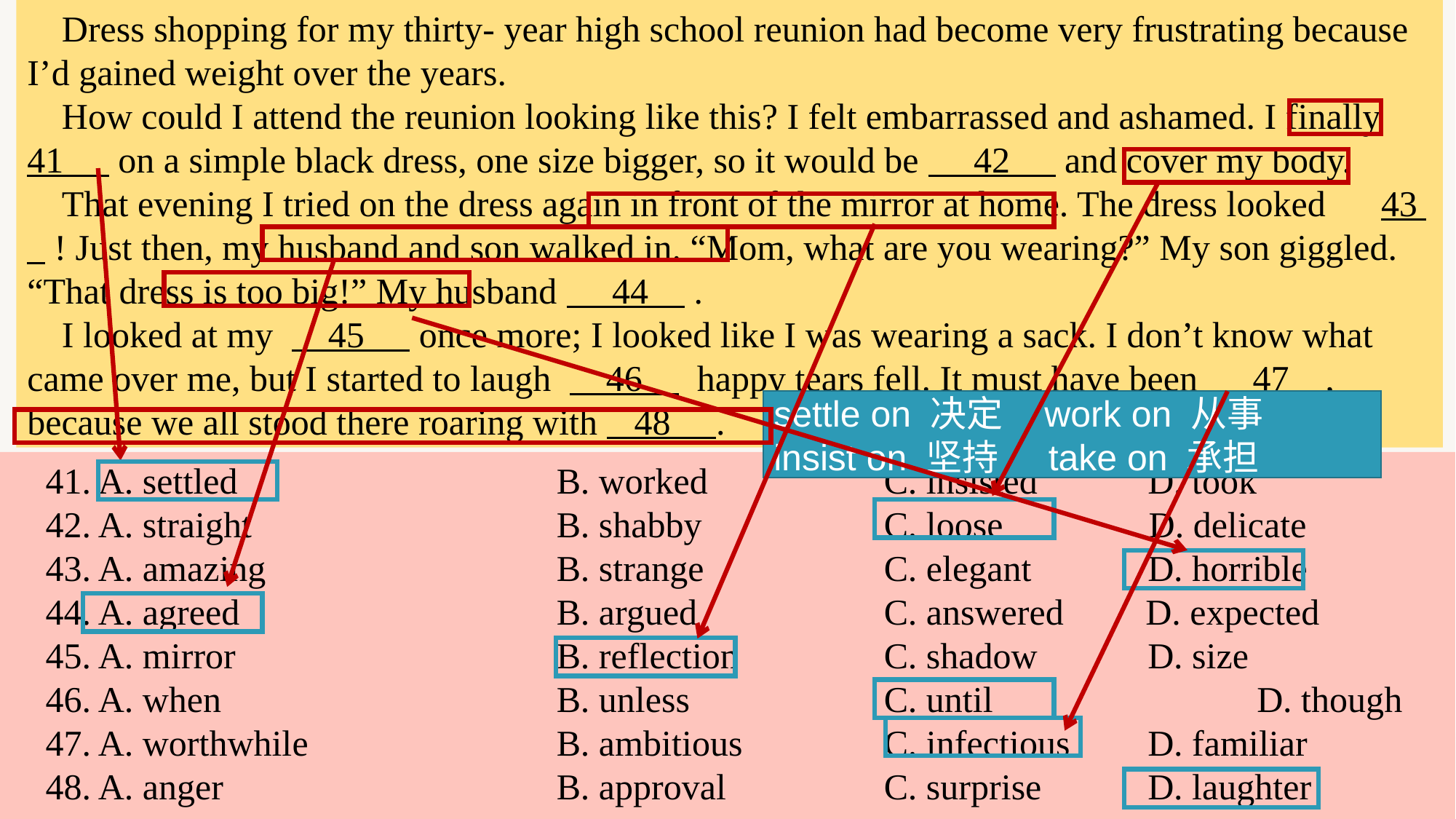

Dress shopping for my thirty- year high school reunion had become very frustrating because I’d gained weight over the years.
How could I attend the reunion looking like this? I felt embarrassed and ashamed. I finally      41      on a simple black dress, one size bigger, so it would be      42      and cover my body.
That evening I tried on the dress again in front of the mirror at home. The dress looked      43     ! Just then, my husband and son walked in. “Mom, what are you wearing?” My son giggled. “That dress is too big!” My husband      44     .
I looked at my      45      once more; I looked like I was wearing a sack. I don’t know what came over me, but I started to laugh      46      happy tears fell. It must have been      47    , because we all stood there roaring with    48     .

settle on 决定    work on 从事
insist on 坚持     take on 承担

41. A. settled			B. worked		C. insisted	     D. took
42. A. straight			B. shabby		C. loose                D. delicate
43. A. amazing		            B. strange		C. elegant	     D. horrible
44. A. agreed			B. argued		C. answered         D. expected
45. A. mirror			B. reflection		C. shadow	     D. size
46. A. when			            B. unless		C. until		     D. though
47. A. worthwhile		            B. ambitious		C. infectious	     D. familiar
48. A. anger			            B. approval		C. surprise	     D. laughter